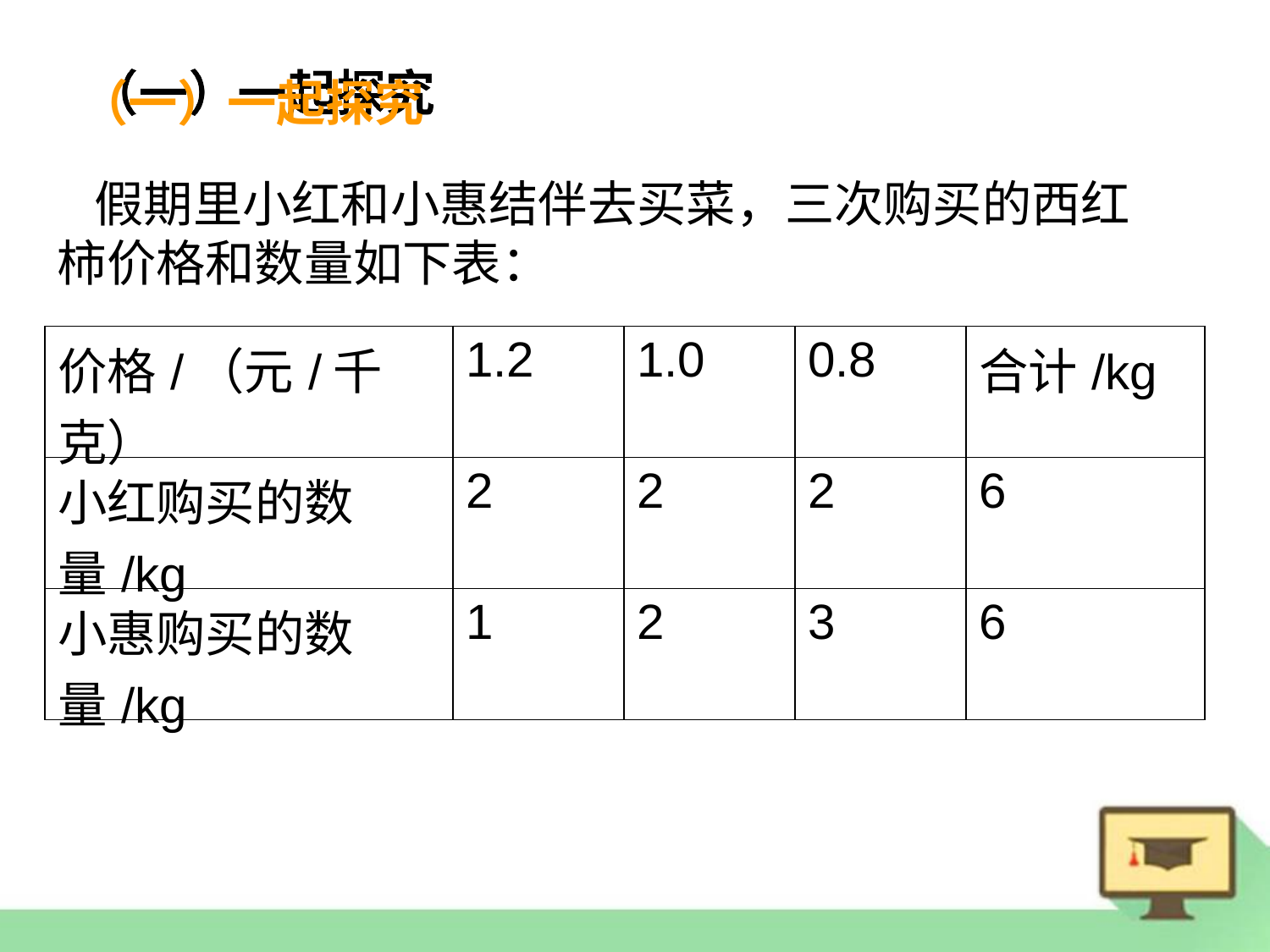

（一）一起探究
假期里小红和小惠结伴去买菜，三次购买的西红柿价格和数量如下表：
| 价格/（元/千克） | 1.2 | 1.0 | 0.8 | 合计/kg |
| --- | --- | --- | --- | --- |
| 小红购买的数量/kg | 2 | 2 | 2 | 6 |
| 小惠购买的数量/kg | 1 | 2 | 3 | 6 |